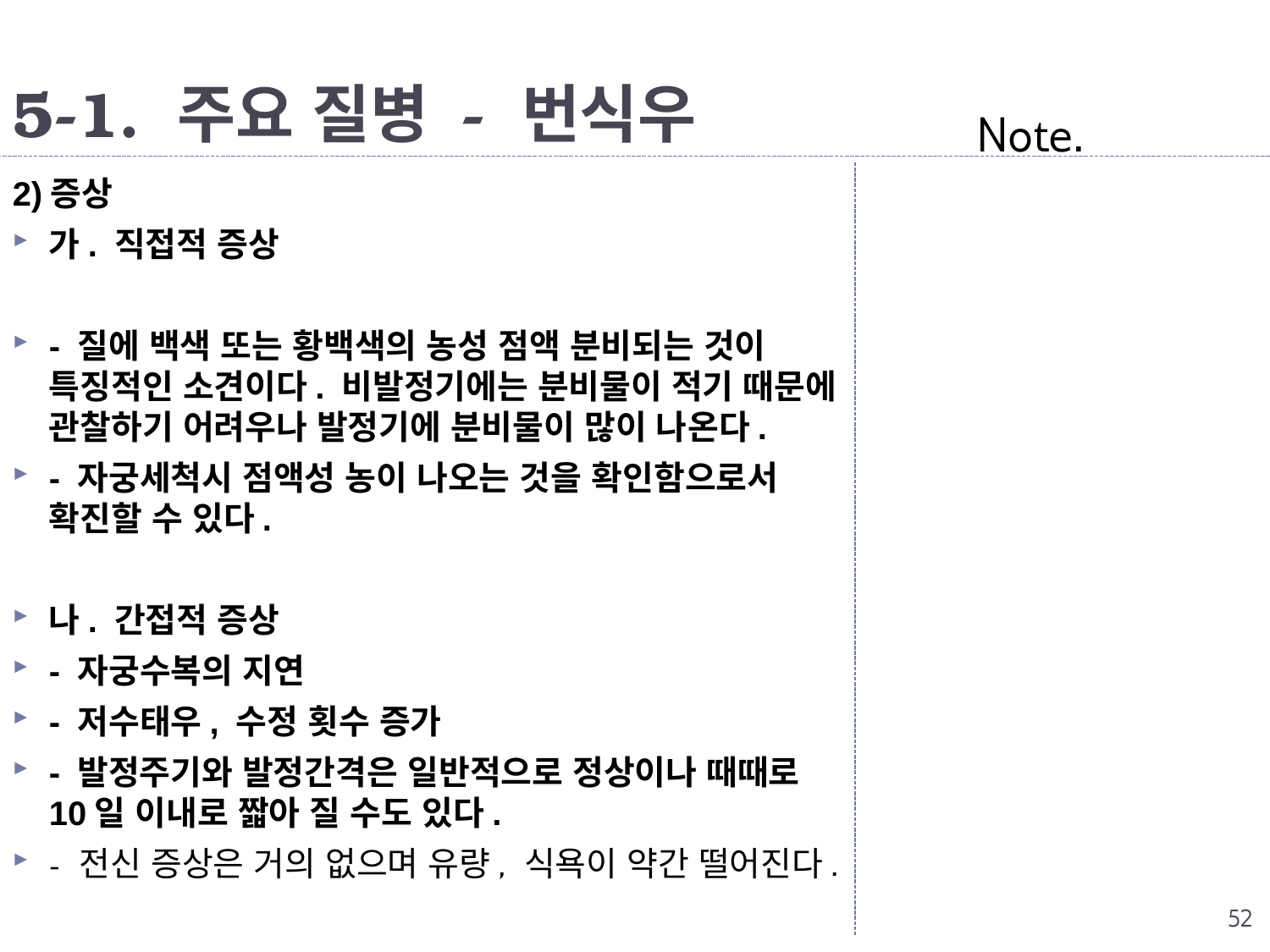

# 5-1. 주요 질병 - 번식우
Note.

2)증상
가. 직접적 증상

- 질에 백색 또는 황백색의 농성 점액 분비되는 것이 특징적인 소견이다. 비발정기에는 분비물이 적기 때문에 관찰하기 어려우나 발정기에 분비물이 많이 나온다.
- 자궁세척시 점액성 농이 나오는 것을 확인함으로서 확진할 수 있다.

나. 간접적 증상
- 자궁수복의 지연
- 저수태우, 수정 횟수 증가
- 발정주기와 발정간격은 일반적으로 정상이나 때때로 10일 이내로 짧아 질 수도 있다.
- 전신 증상은 거의 없으며 유량, 식욕이 약간 떨어진다.

52